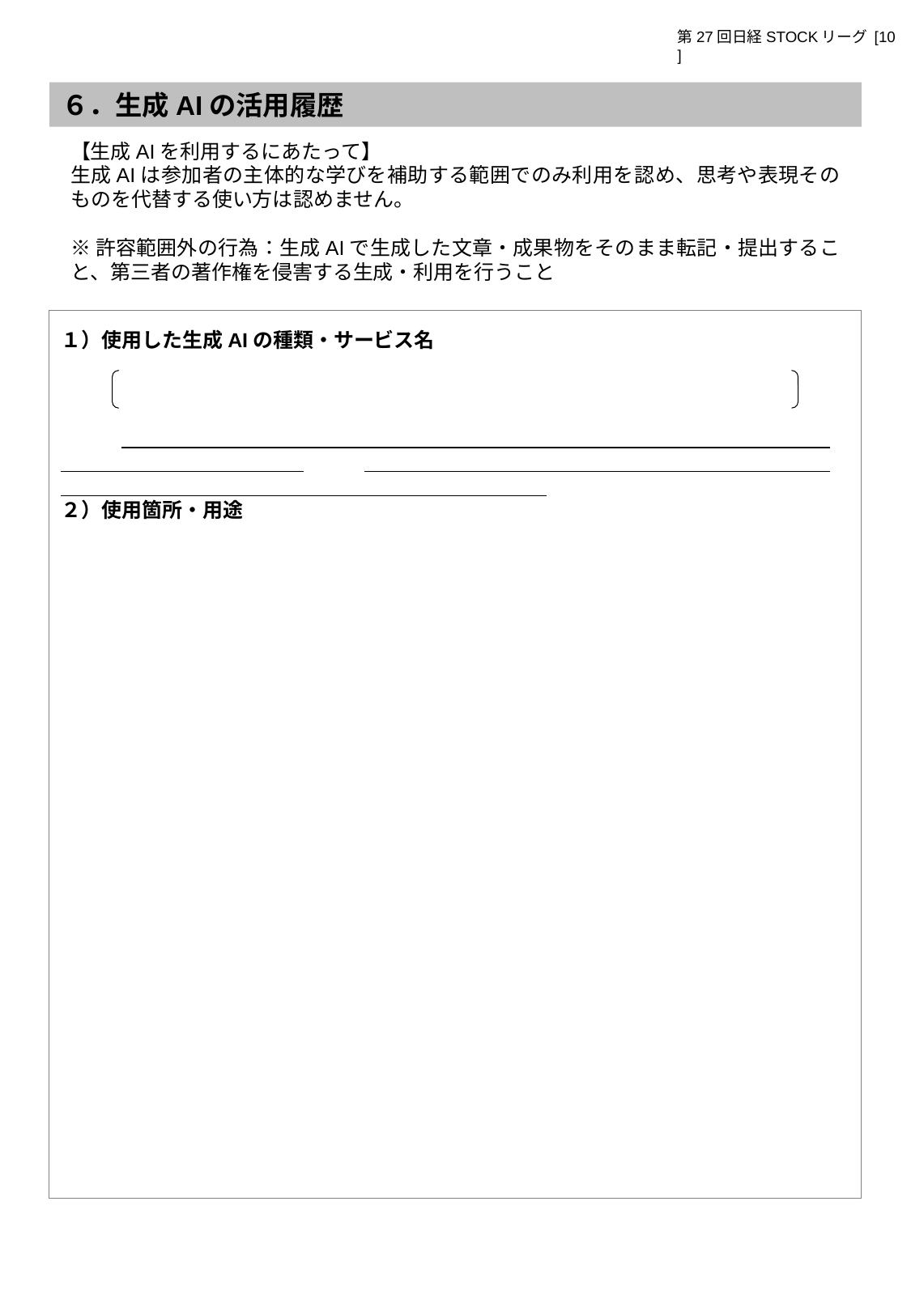

６．生成AIの活用履歴
【生成AIを利用するにあたって】
生成AIは参加者の主体的な学びを補助する範囲でのみ利用を認め、思考や表現そのものを代替する使い方は認めません。

※許容範囲外の行為：生成AIで生成した文章・成果物をそのまま転記・提出すること、第三者の著作権を侵害する生成・利用を行うこと

１）使用した生成AIの種類・サービス名

２）使用箇所・用途